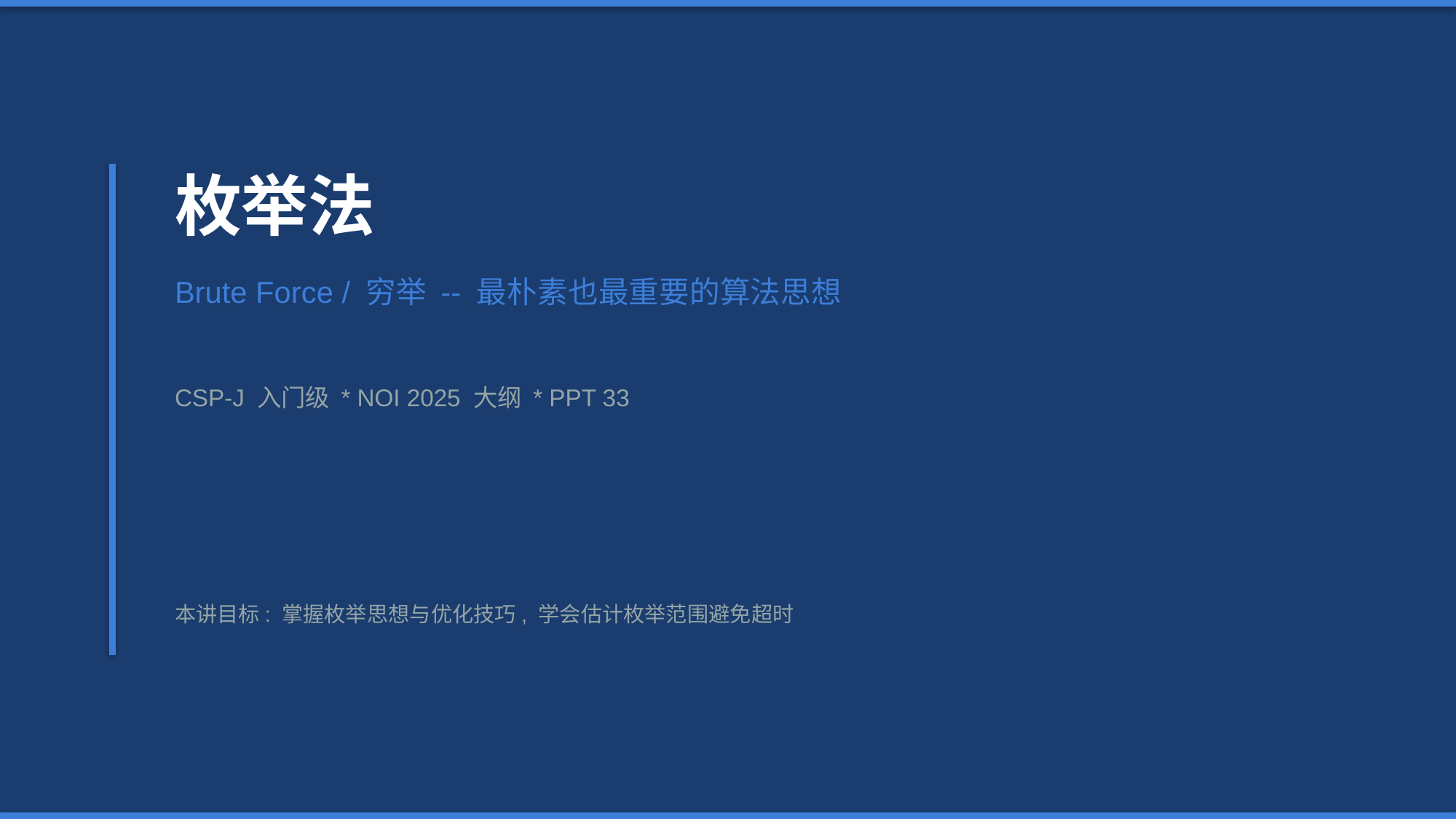

枚举法
Brute Force / 穷举 -- 最朴素也最重要的算法思想
CSP-J 入门级 * NOI 2025 大纲 * PPT 33
本讲目标: 掌握枚举思想与优化技巧, 学会估计枚举范围避免超时